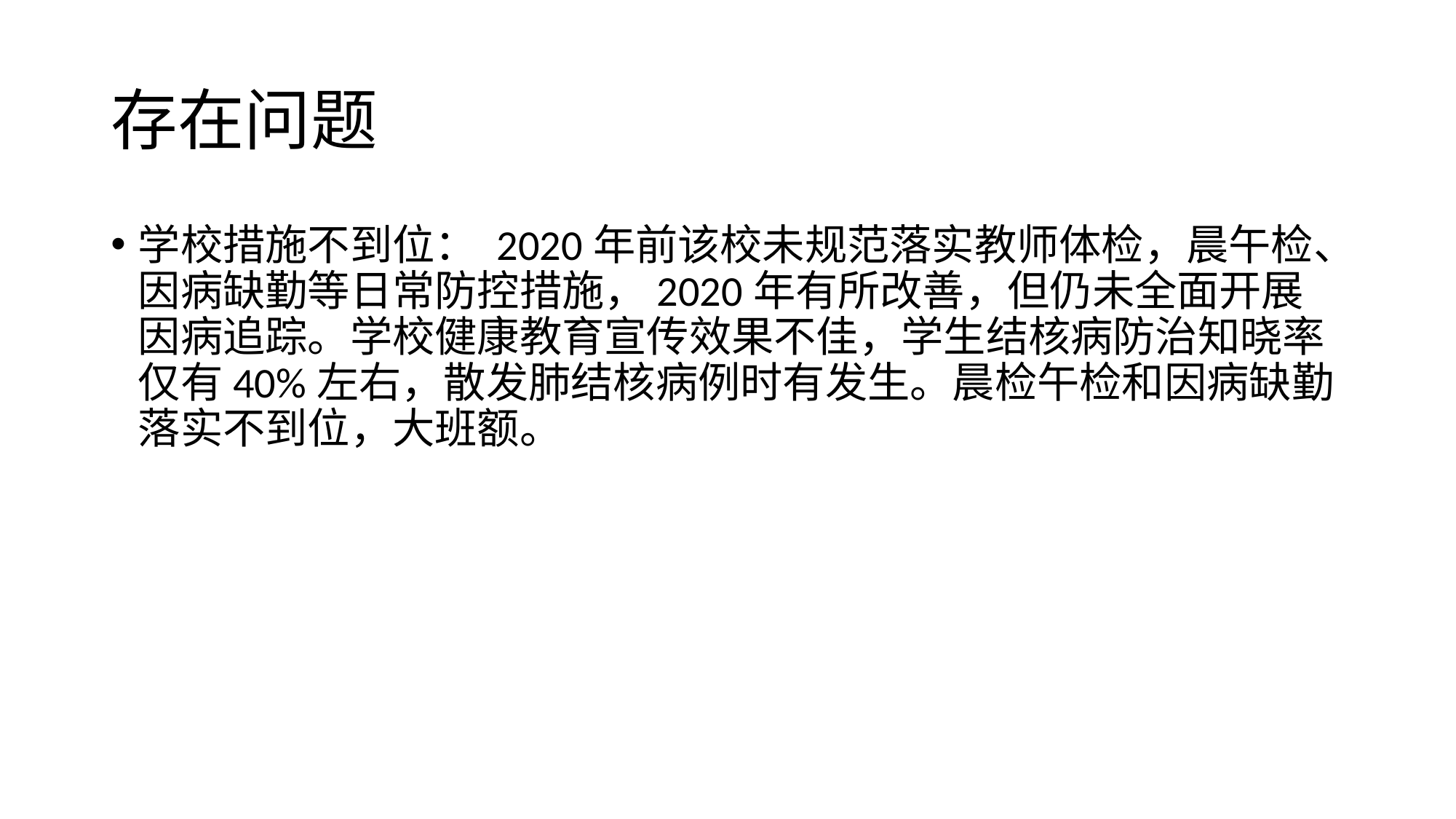

# 存在问题
学校措施不到位： 2020年前该校未规范落实教师体检，晨午检、因病缺勤等日常防控措施，2020年有所改善，但仍未全面开展因病追踪。学校健康教育宣传效果不佳，学生结核病防治知晓率仅有40%左右，散发肺结核病例时有发生。晨检午检和因病缺勤落实不到位，大班额。